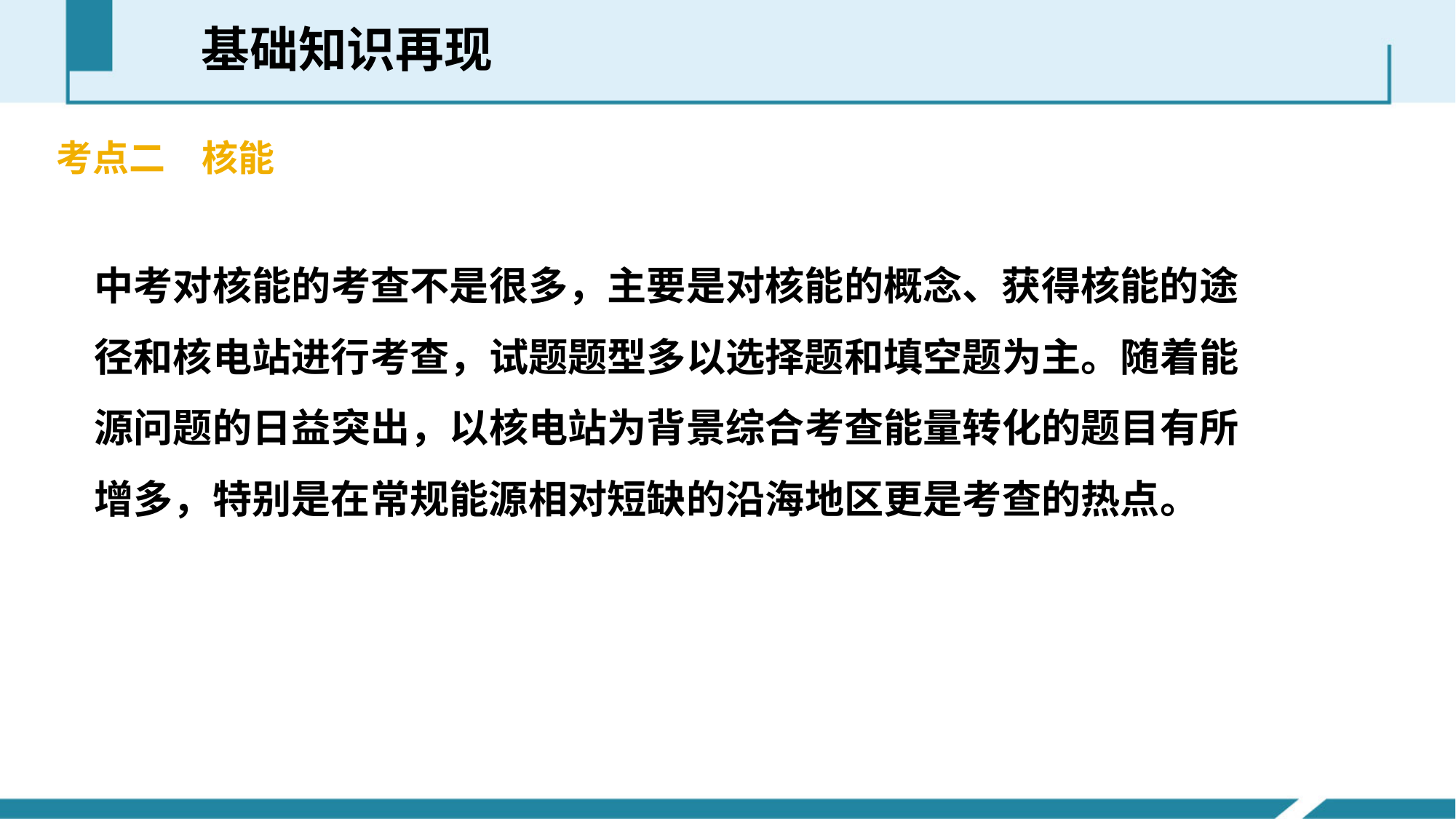

基础知识再现
考点二　核能
中考对核能的考查不是很多，主要是对核能的概念、获得核能的途径和核电站进行考查，试题题型多以选择题和填空题为主。随着能源问题的日益突出，以核电站为背景综合考查能量转化的题目有所增多，特别是在常规能源相对短缺的沿海地区更是考查的热点。